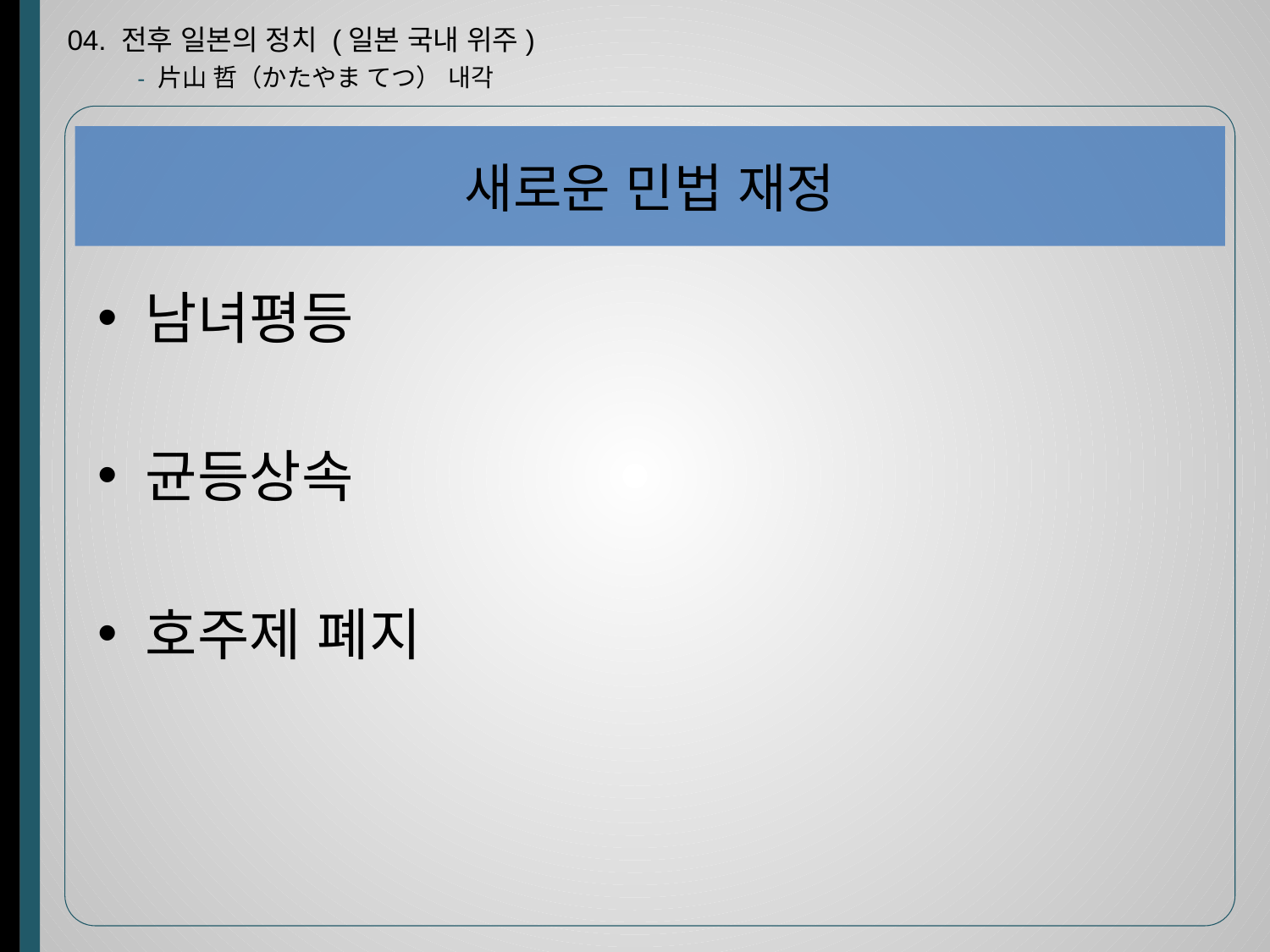

04. 전후 일본의 정치 (일본 국내 위주)
- 片山 哲（かたやま てつ） 내각

# 새로운 민법 재정
남녀평등

균등상속

호주제 폐지